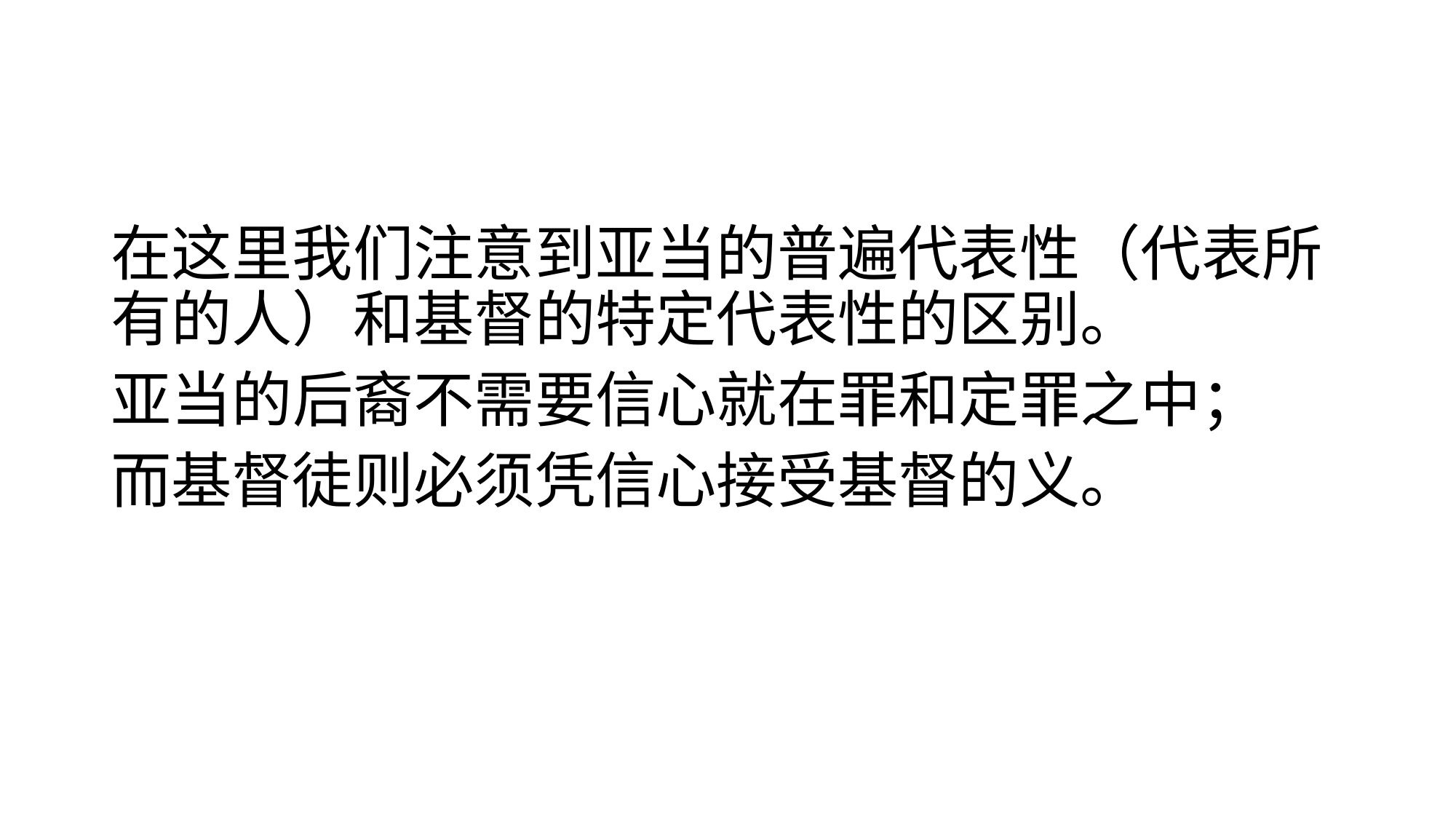

#
在这里我们注意到亚当的普遍代表性（代表所有的人）和基督的特定代表性的区别。
亚当的后裔不需要信心就在罪和定罪之中；
而基督徒则必须凭信心接受基督的义。